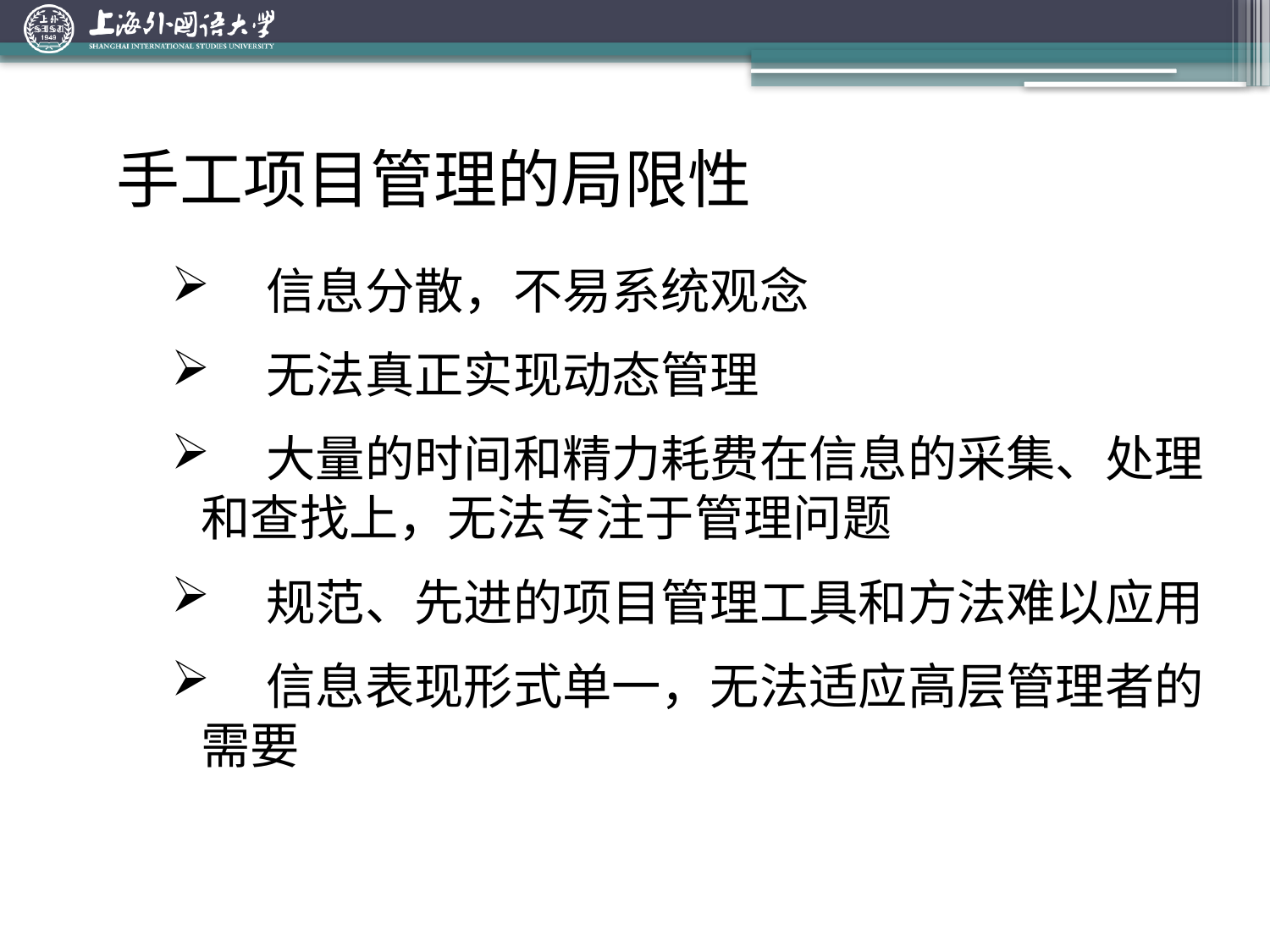

手工项目管理的局限性
    信息分散，不易系统观念
    无法真正实现动态管理
    大量的时间和精力耗费在信息的采集、处理和查找上，无法专注于管理问题
    规范、先进的项目管理工具和方法难以应用
    信息表现形式单一，无法适应高层管理者的需要